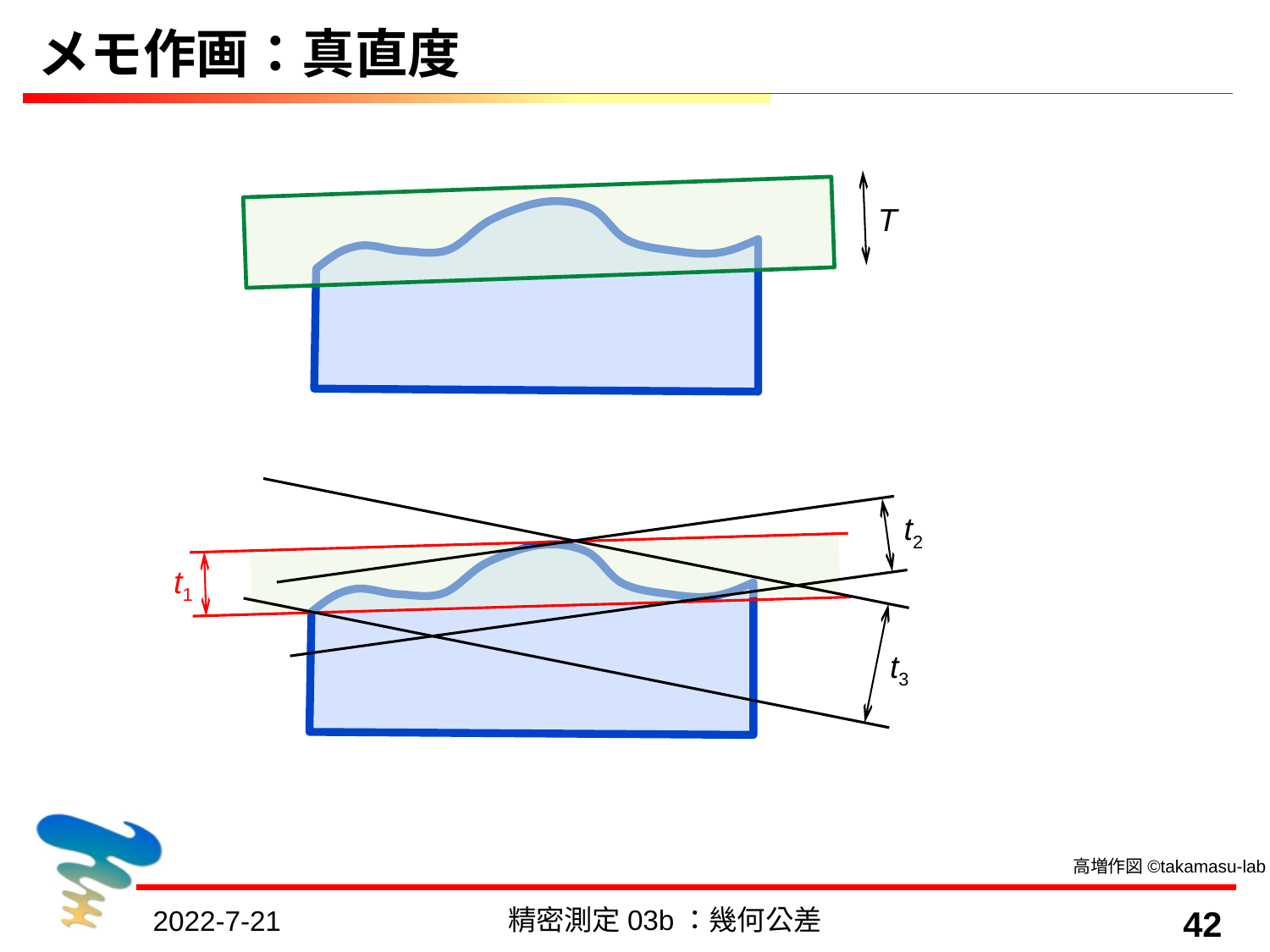

# メモ作画：真直度

T

t2

t1
t3
高増作図©takamasu-lab
精密測定03b：幾何公差
42
2022-7-21